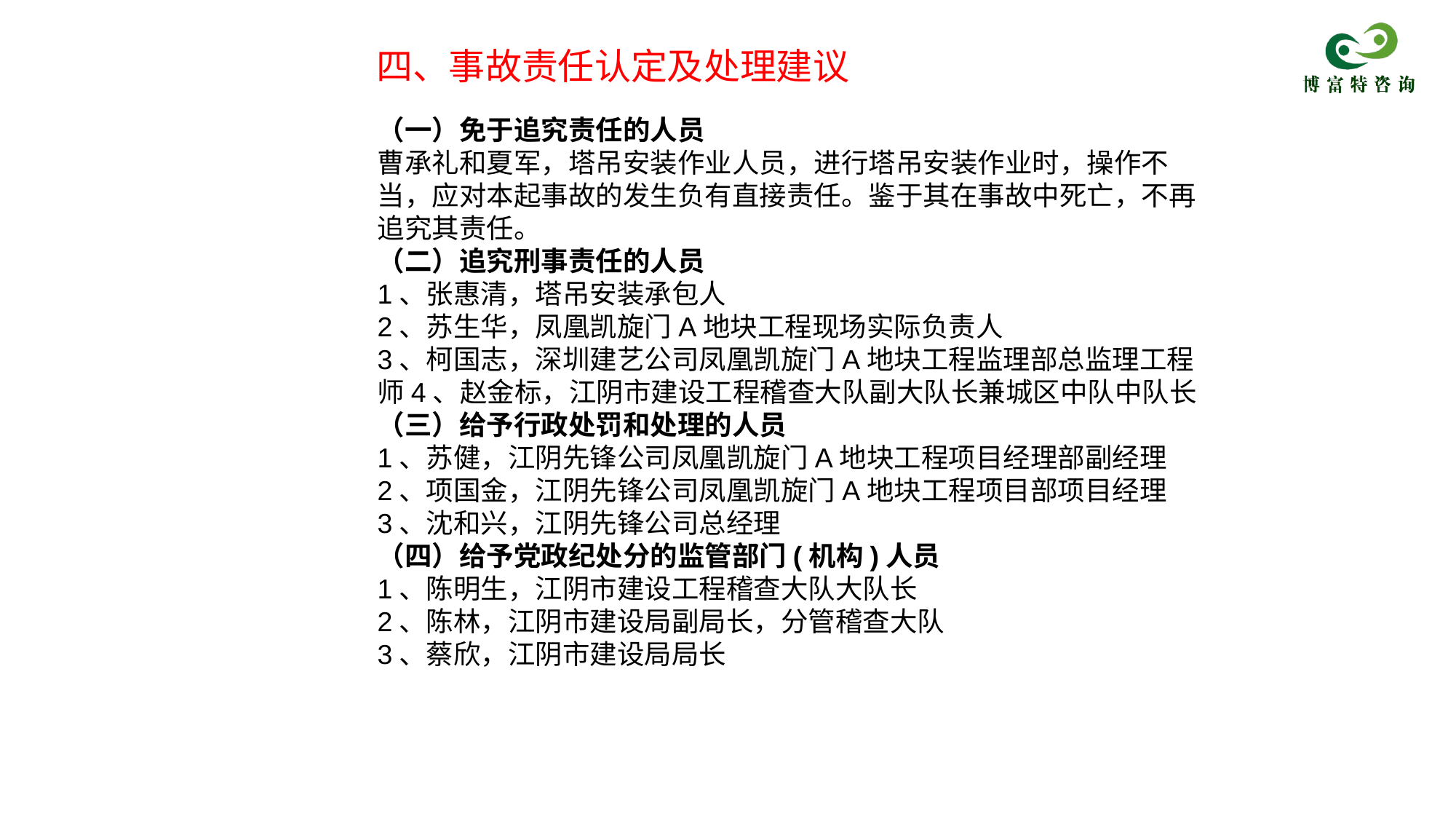

四、事故责任认定及处理建议
（一）免于追究责任的人员
曹承礼和夏军，塔吊安装作业人员，进行塔吊安装作业时，操作不当，应对本起事故的发生负有直接责任。鉴于其在事故中死亡，不再追究其责任。
（二）追究刑事责任的人员
1、张惠清，塔吊安装承包人
2、苏生华，凤凰凯旋门A地块工程现场实际负责人
3、柯国志，深圳建艺公司凤凰凯旋门A地块工程监理部总监理工程师4、赵金标，江阴市建设工程稽查大队副大队长兼城区中队中队长
（三）给予行政处罚和处理的人员
1、苏健，江阴先锋公司凤凰凯旋门A地块工程项目经理部副经理
2、项国金，江阴先锋公司凤凰凯旋门A地块工程项目部项目经理
3、沈和兴，江阴先锋公司总经理
（四）给予党政纪处分的监管部门(机构)人员
1、陈明生，江阴市建设工程稽查大队大队长
2、陈林，江阴市建设局副局长，分管稽查大队
3、蔡欣，江阴市建设局局长